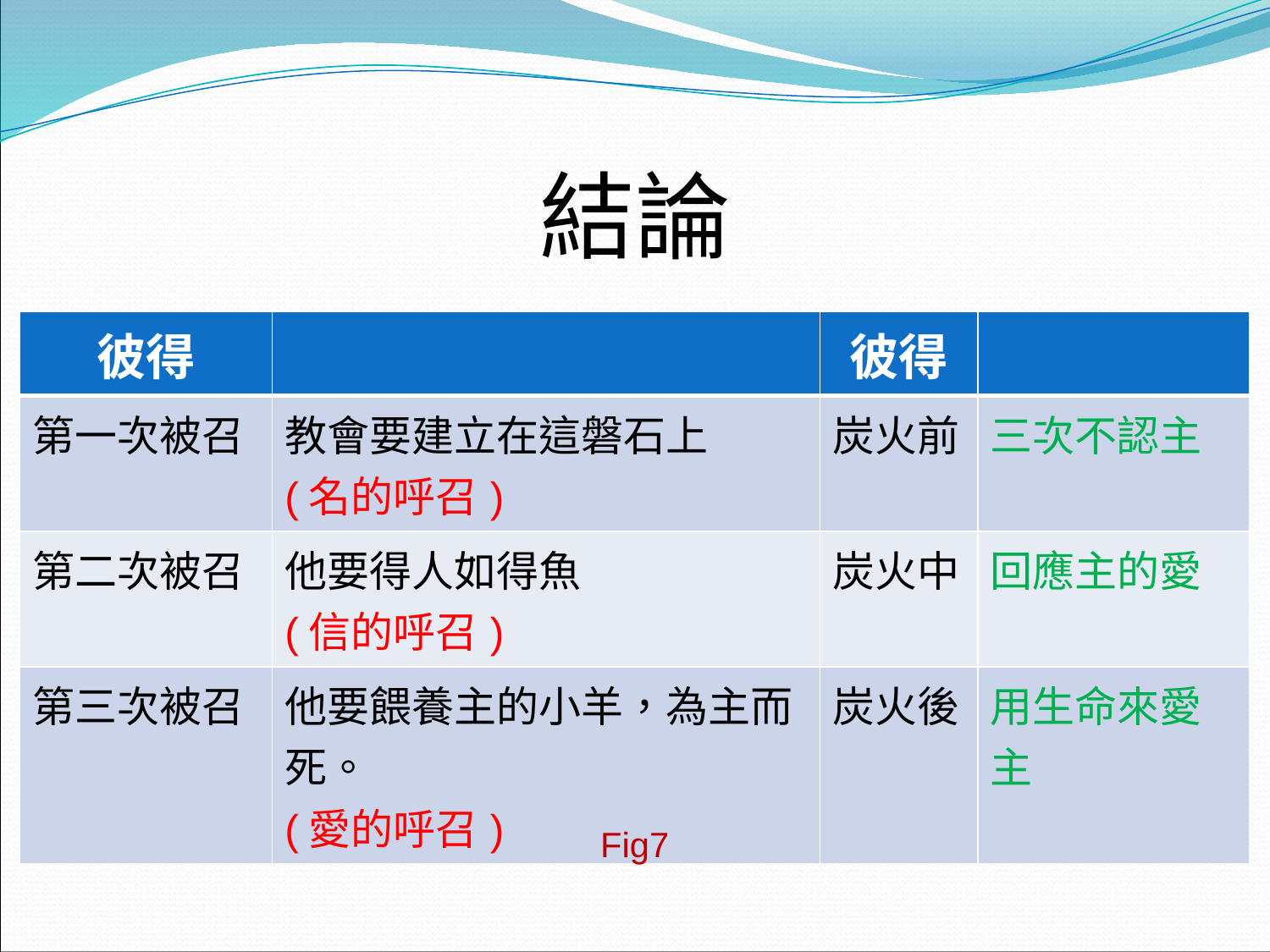

結論
| 彼得 |  | 彼得 |  |
| --- | --- | --- | --- |
| 第一次被召 | 教會要建立在這磐石上 (名的呼召) | 炭火前 | 三次不認主 |
| 第二次被召 | 他要得人如得魚 (信的呼召) | 炭火中 | 回應主的愛 |
| 第三次被召 | 他要餵養主的小羊，為主而死。 (愛的呼召) | 炭火後 | 用生命來愛主 |
Fig7